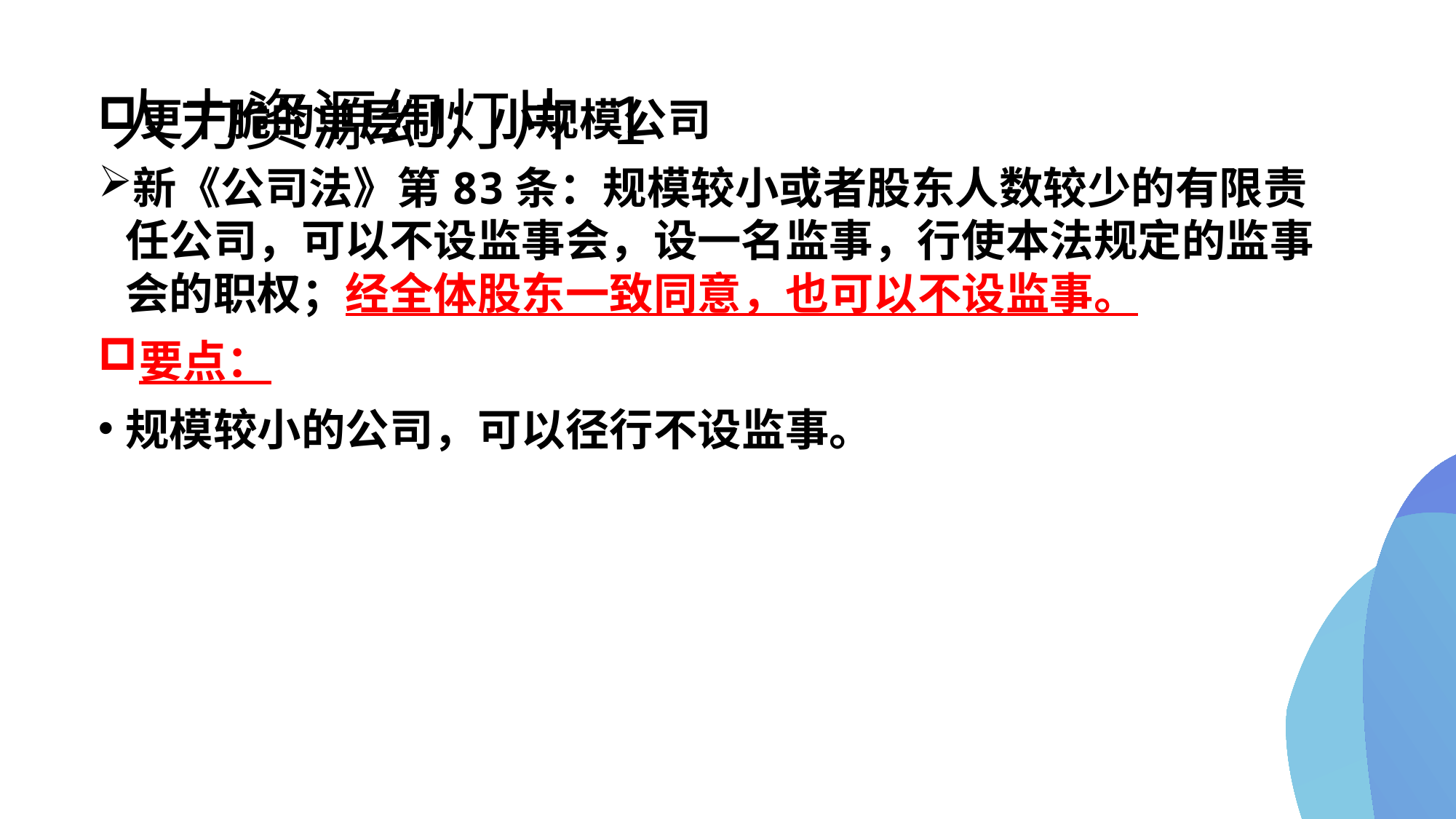

# 人力资源幻灯片 1
更干脆的单层制：小规模公司
新《公司法》第83条：规模较小或者股东人数较少的有限责任公司，可以不设监事会，设一名监事，行使本法规定的监事会的职权；经全体股东一致同意，也可以不设监事。
要点：
规模较小的公司，可以径行不设监事。